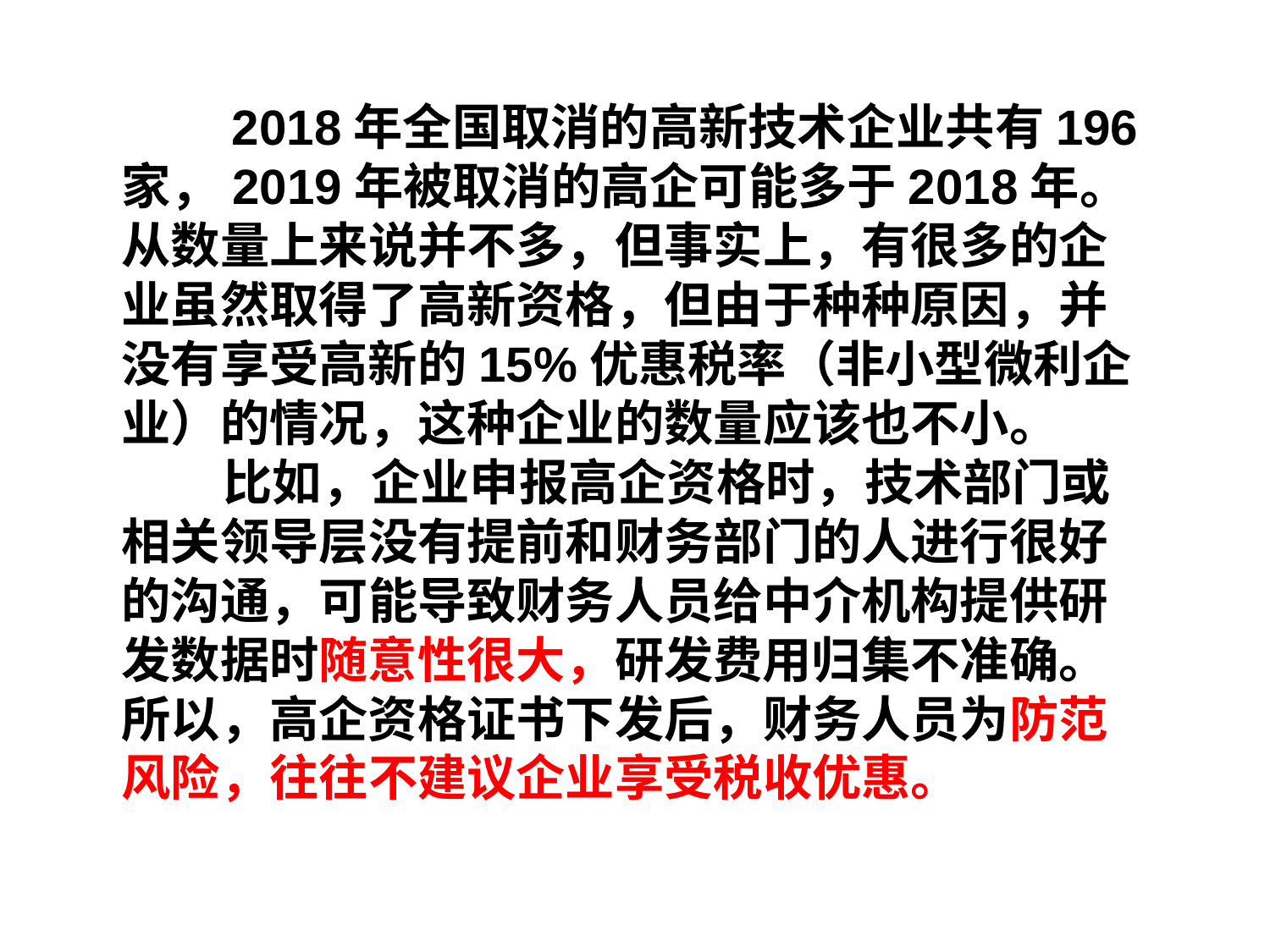

2018年全国取消的高新技术企业共有196家，2019年被取消的高企可能多于2018年。从数量上来说并不多，但事实上，有很多的企业虽然取得了高新资格，但由于种种原因，并没有享受高新的15%优惠税率（非小型微利企业）的情况，这种企业的数量应该也不小。
        比如，企业申报高企资格时，技术部门或相关领导层没有提前和财务部门的人进行很好的沟通，可能导致财务人员给中介机构提供研发数据时随意性很大，研发费用归集不准确。所以，高企资格证书下发后，财务人员为防范风险，往往不建议企业享受税收优惠。